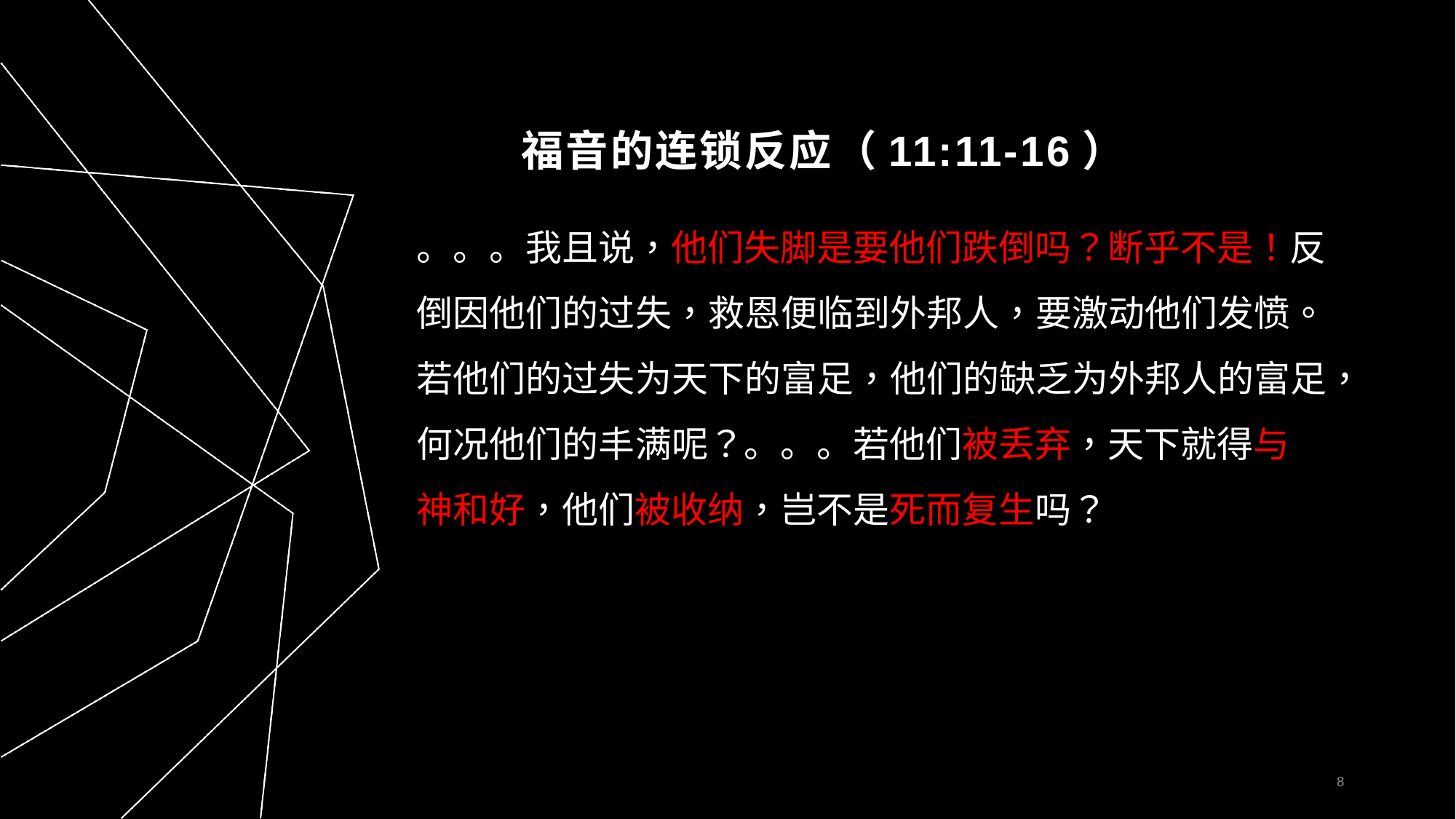

# 福音的连锁反应（11:11-16）
。。。我且说，他们失脚是要他们跌倒吗？断乎不是！反倒因他们的过失，救恩便临到外邦人，要激动他们发愤。若他们的过失为天下的富足，他们的缺乏为外邦人的富足，何况他们的丰满呢？。。。若他们被丢弃，天下就得与　神和好，他们被收纳，岂不是死而复生吗？
8